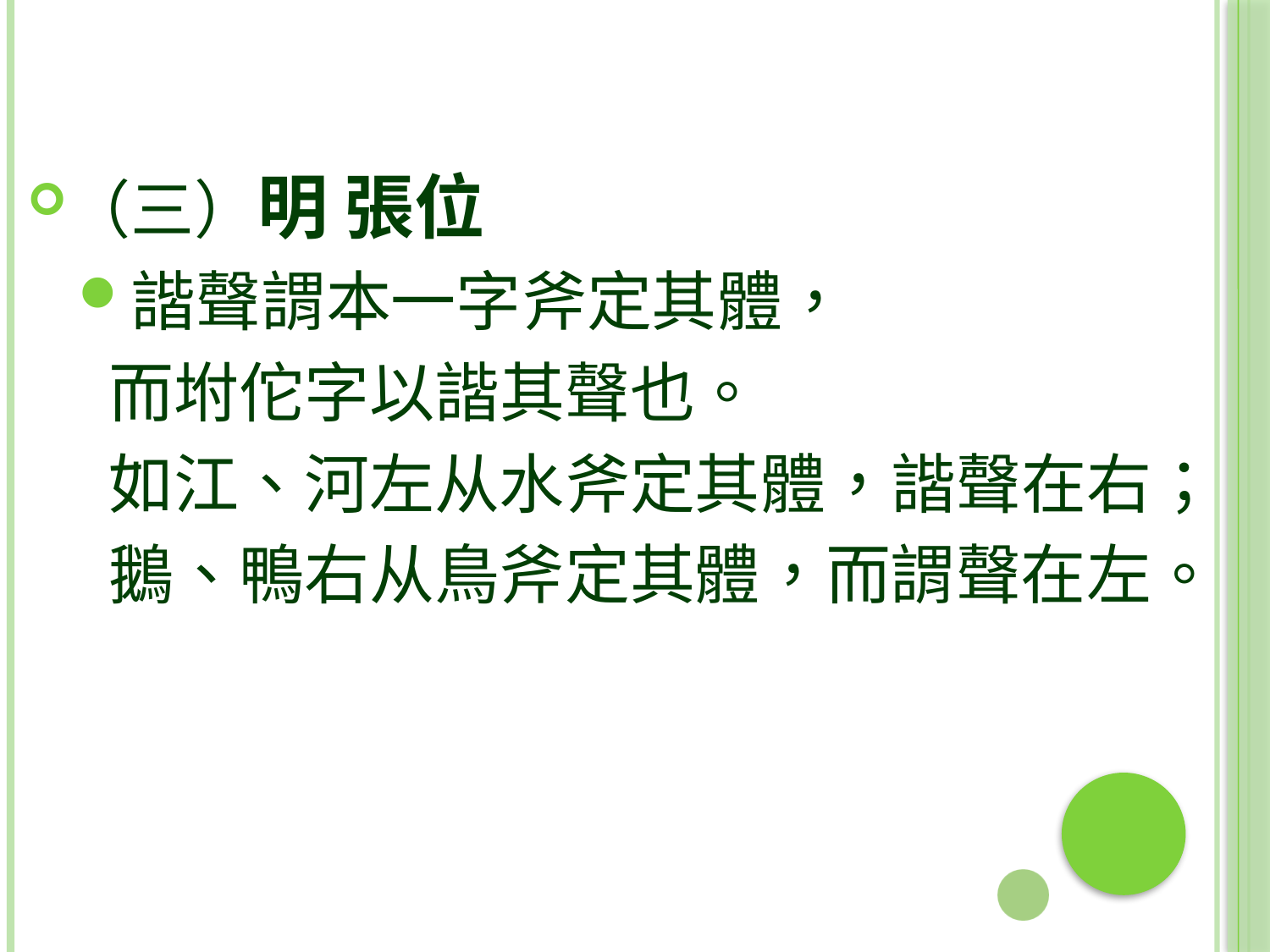

（三）明 張位
諧聲謂本一字斧定其體，
 而坿佗字以諧其聲也。
 如江、河左从水斧定其體，諧聲在右；
 鵝、鴨右从鳥斧定其體，而謂聲在左。